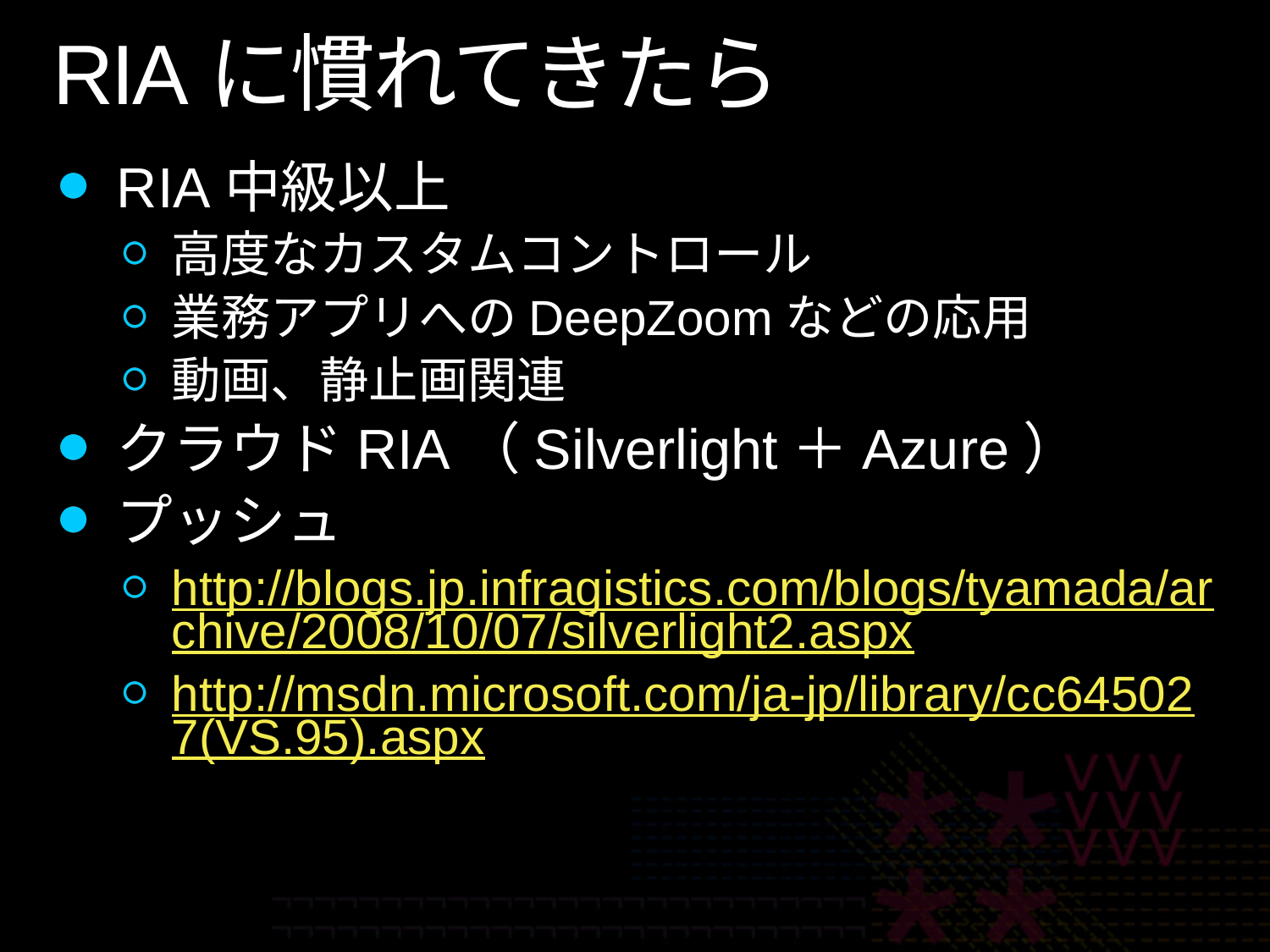

# RIAに慣れてきたら
RIA中級以上
高度なカスタムコントロール
業務アプリへのDeepZoomなどの応用
動画、静止画関連
クラウドRIA（Silverlight＋Azure）
プッシュ
http://blogs.jp.infragistics.com/blogs/tyamada/archive/2008/10/07/silverlight2.aspx
http://msdn.microsoft.com/ja-jp/library/cc645027(VS.95).aspx